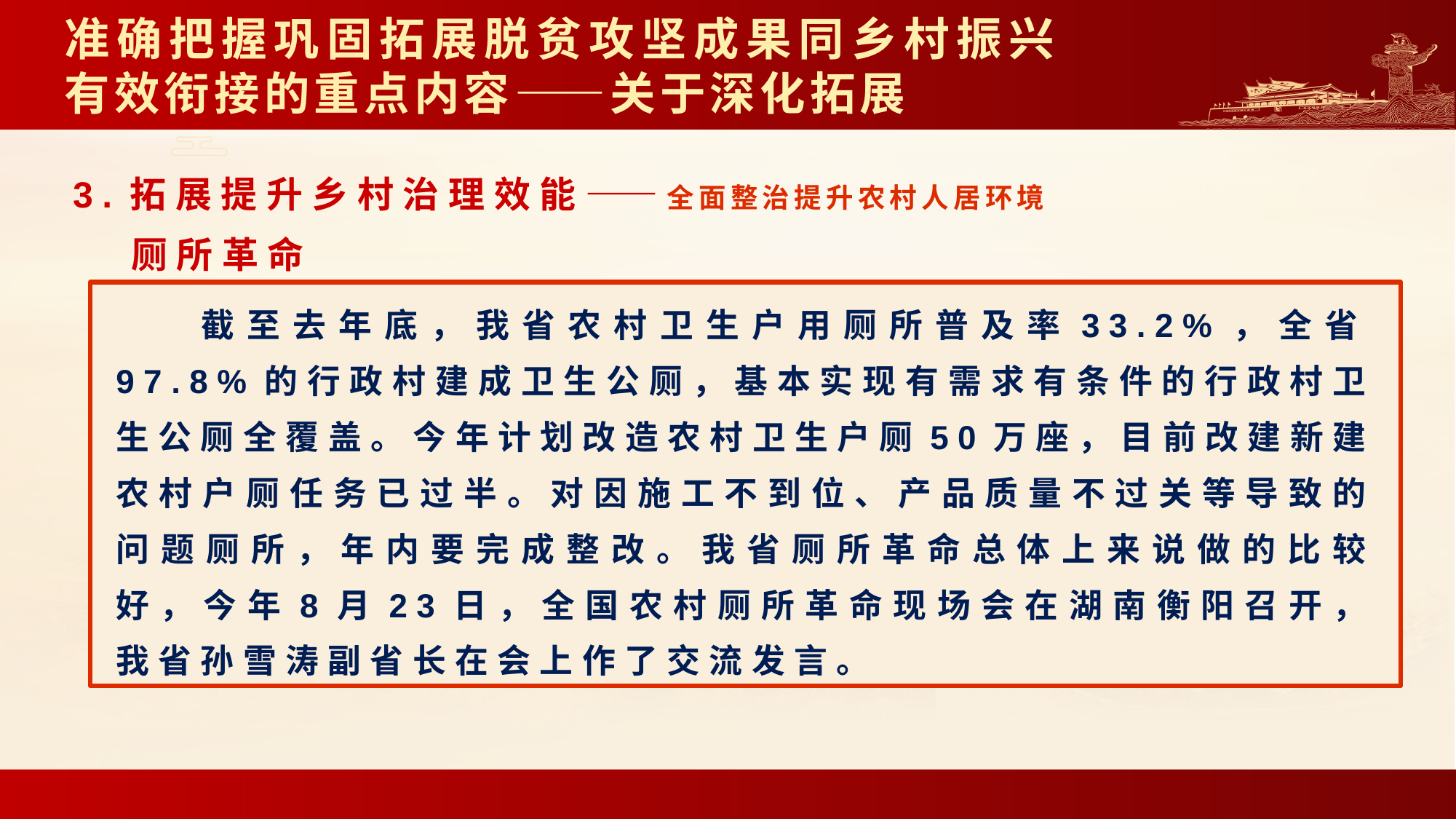

# 准确把握巩固拓展脱贫攻坚成果同乡村振兴有效衔接的重点内容——关于深化拓展
3.拓展提升乡村治理效能——全面整治提升农村人居环境
厕所革命
截至去年底，我省农村卫生户用厕所普及率33.2%，全省97.8%的行政村建成卫生公厕，基本实现有需求有条件的行政村卫生公厕全覆盖。今年计划改造农村卫生户厕50万座，目前改建新建农村户厕任务已过半。对因施工不到位、产品质量不过关等导致的问题厕所，年内要完成整改。我省厕所革命总体上来说做的比较好，今年8月23日，全国农村厕所革命现场会在湖南衡阳召开，我省孙雪涛副省长在会上作了交流发言。